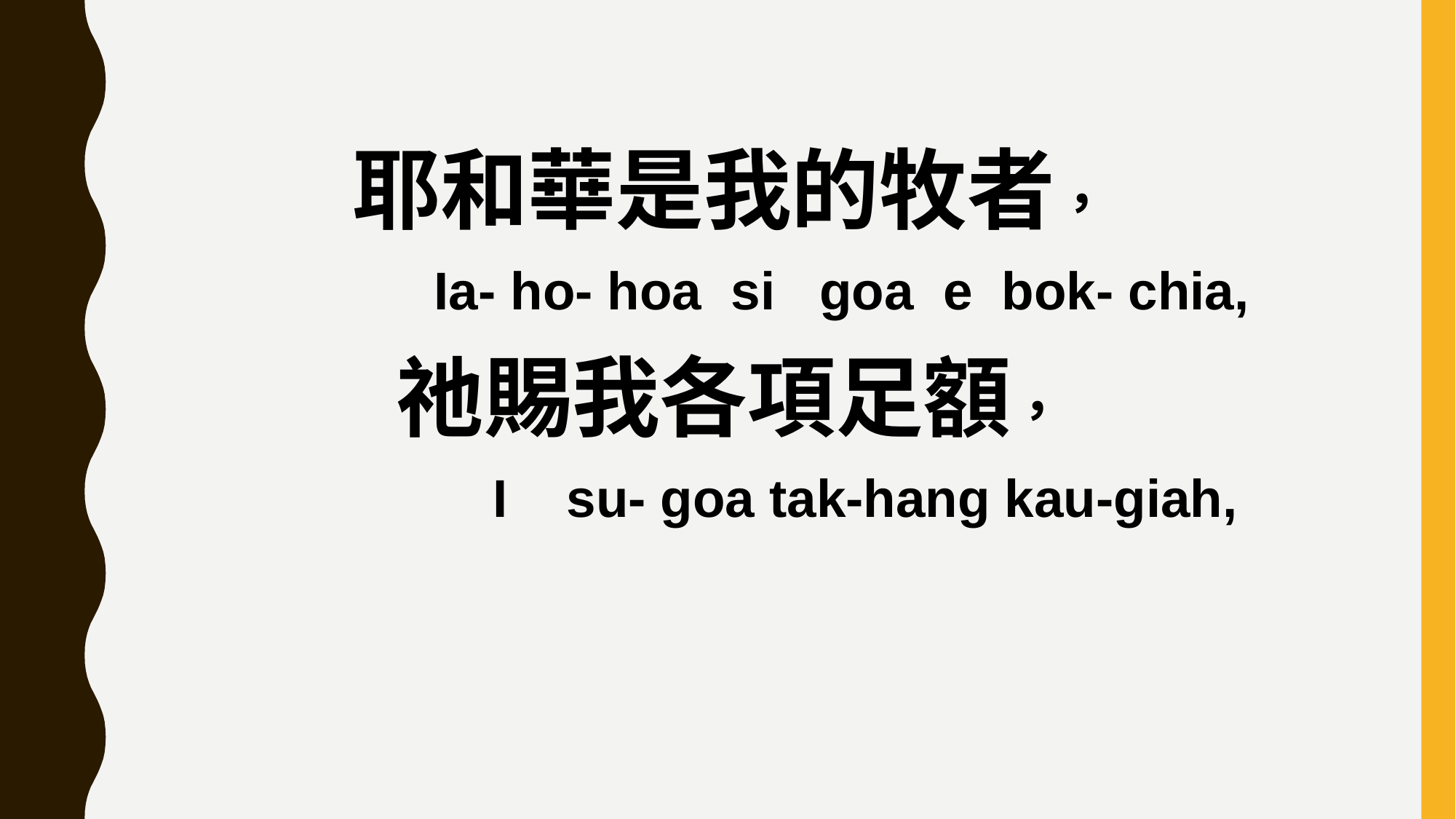

耶和華是我的牧者，
                Ia- ho- hoa  si   goa  e  bok- chia,
祂賜我各項足額，
                    I    su- goa tak-hang kau-giah,